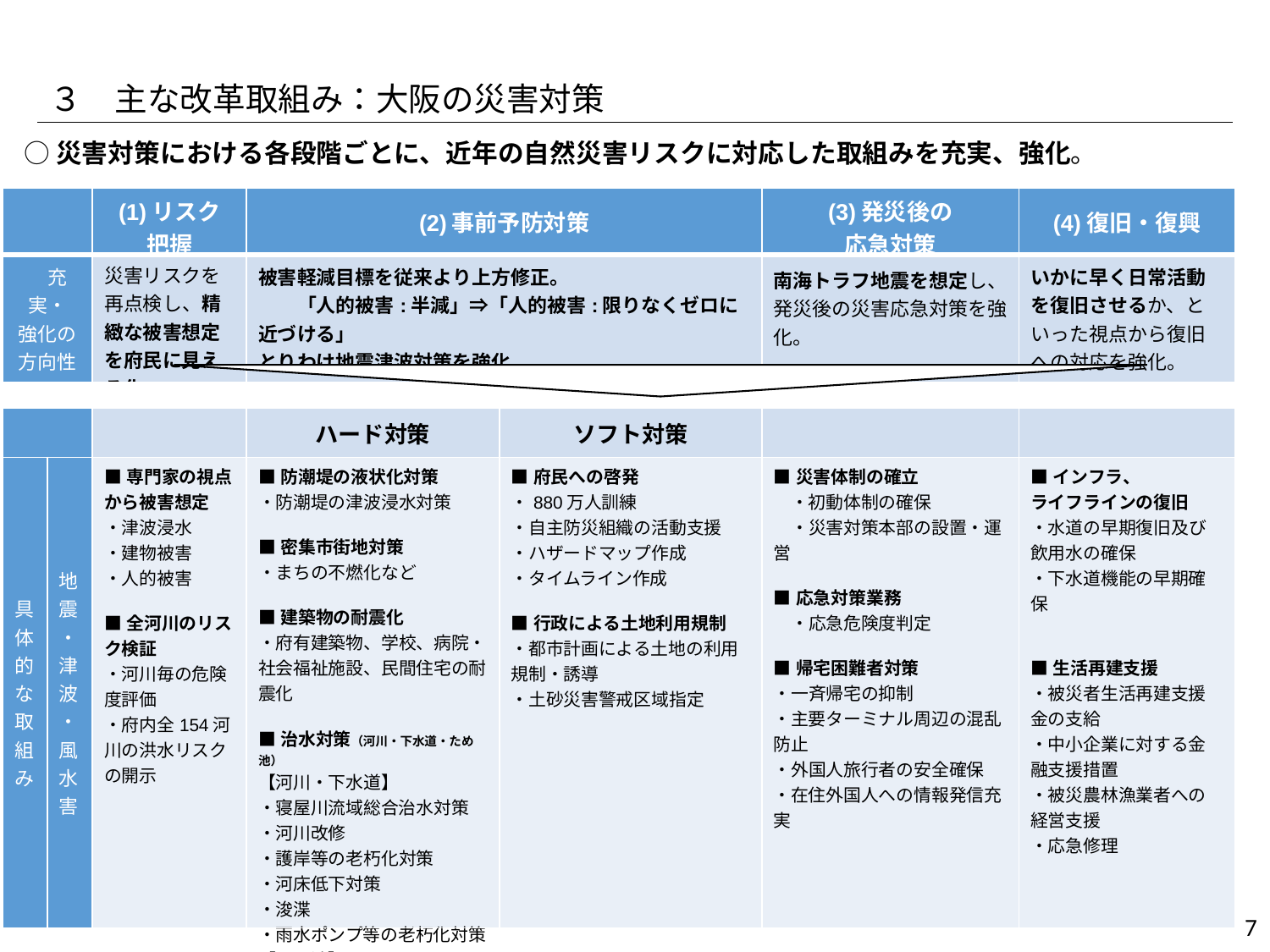

３　主な改革取組み：大阪の災害対策
○災害対策における各段階ごとに、近年の自然災害リスクに対応した取組みを充実、強化。
|  |  | (1)リスク 把握 | (2)事前予防対策 |  | (3)発災後の 応急対策 | (4)復旧・復興 |
| --- | --- | --- | --- | --- | --- | --- |
| 充実・ 強化の 方向性 |  | 災害リスクを再点検し、精緻な被害想定を府民に見える化。 | 被害軽減目標を従来より上方修正。 　　「人的被害:半減」⇒「人的被害:限りなくゼロに近づける」 とりわけ地震津波対策を強化。 |  | 南海トラフ地震を想定し、発災後の災害応急対策を強化。 | いかに早く日常活動を復旧させるか、といった視点から復旧への対応を強化。 |
|  |  |  |  |  |  |  |
|  |  |  | ハード対策 | ソフト対策 |  |  |
| 具体的な取組み | 地震・ 津波 ・風水害 | ■専門家の視点から被害想定 ・津波浸水 ・建物被害 ・人的被害 ■全河川のリスク検証 ・河川毎の危険度評価 ・府内全154河川の洪水リスクの開示 | ■防潮堤の液状化対策 ・防潮堤の津波浸水対策 ■密集市街地対策 ・まちの不燃化など ■建築物の耐震化 ・府有建築物、学校、病院・社会福祉施設、民間住宅の耐震化 ■治水対策（河川・下水道・ため池） 【河川・下水道】 ・寝屋川流域総合治水対策 ・河川改修 ・護岸等の老朽化対策 ・河床低下対策 ・浚渫 ・雨水ポンプ等の老朽化対策 【ため池】 ・農業用ため池の耐震対策 | ■府民への啓発 ・880万人訓練 ・自主防災組織の活動支援 ・ハザードマップ作成 ・タイムライン作成 ■行政による土地利用規制 ・都市計画による土地の利用規制・誘導 ・土砂災害警戒区域指定 | ■災害体制の確立 　・初動体制の確保 　・災害対策本部の設置・運営 ■応急対策業務 　・応急危険度判定 ■帰宅困難者対策 ・一斉帰宅の抑制 ・主要ターミナル周辺の混乱防止 ・外国人旅行者の安全確保 ・在住外国人への情報発信充実 | ■インフラ、 ライフラインの復旧 ・水道の早期復旧及び飲用水の確保 ・下水道機能の早期確保 ■生活再建支援 ・被災者生活再建支援金の支給 ・中小企業に対する金融支援措置 ・被災農林漁業者への経営支援 ・応急修理 |

7